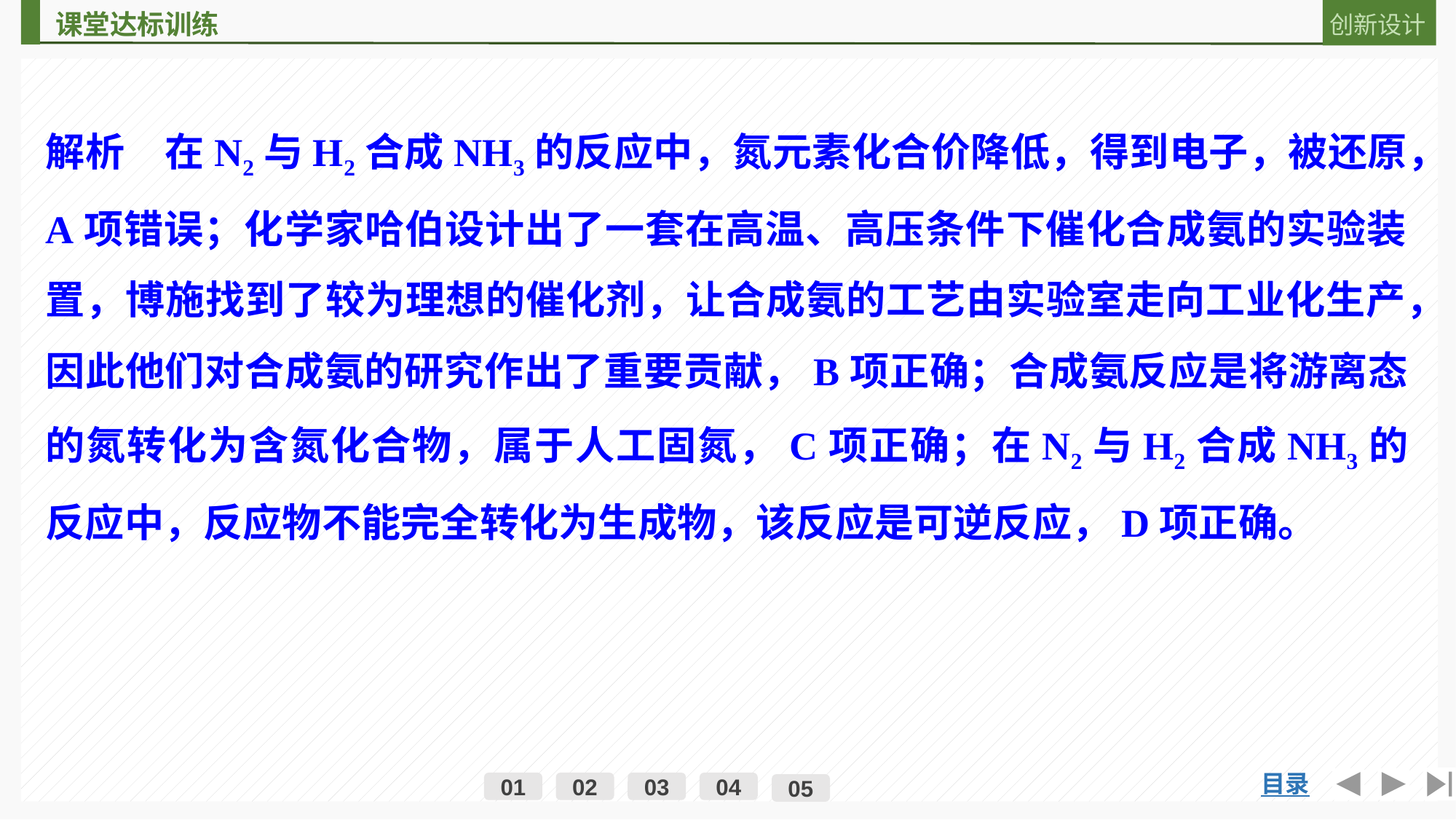

解析　在N2与H2合成NH3的反应中，氮元素化合价降低，得到电子，被还原，A项错误；化学家哈伯设计出了一套在高温、高压条件下催化合成氨的实验装置，博施找到了较为理想的催化剂，让合成氨的工艺由实验室走向工业化生产，因此他们对合成氨的研究作出了重要贡献，B项正确；合成氨反应是将游离态的氮转化为含氮化合物，属于人工固氮，C项正确；在N2与H2合成NH3的反应中，反应物不能完全转化为生成物，该反应是可逆反应，D项正确。